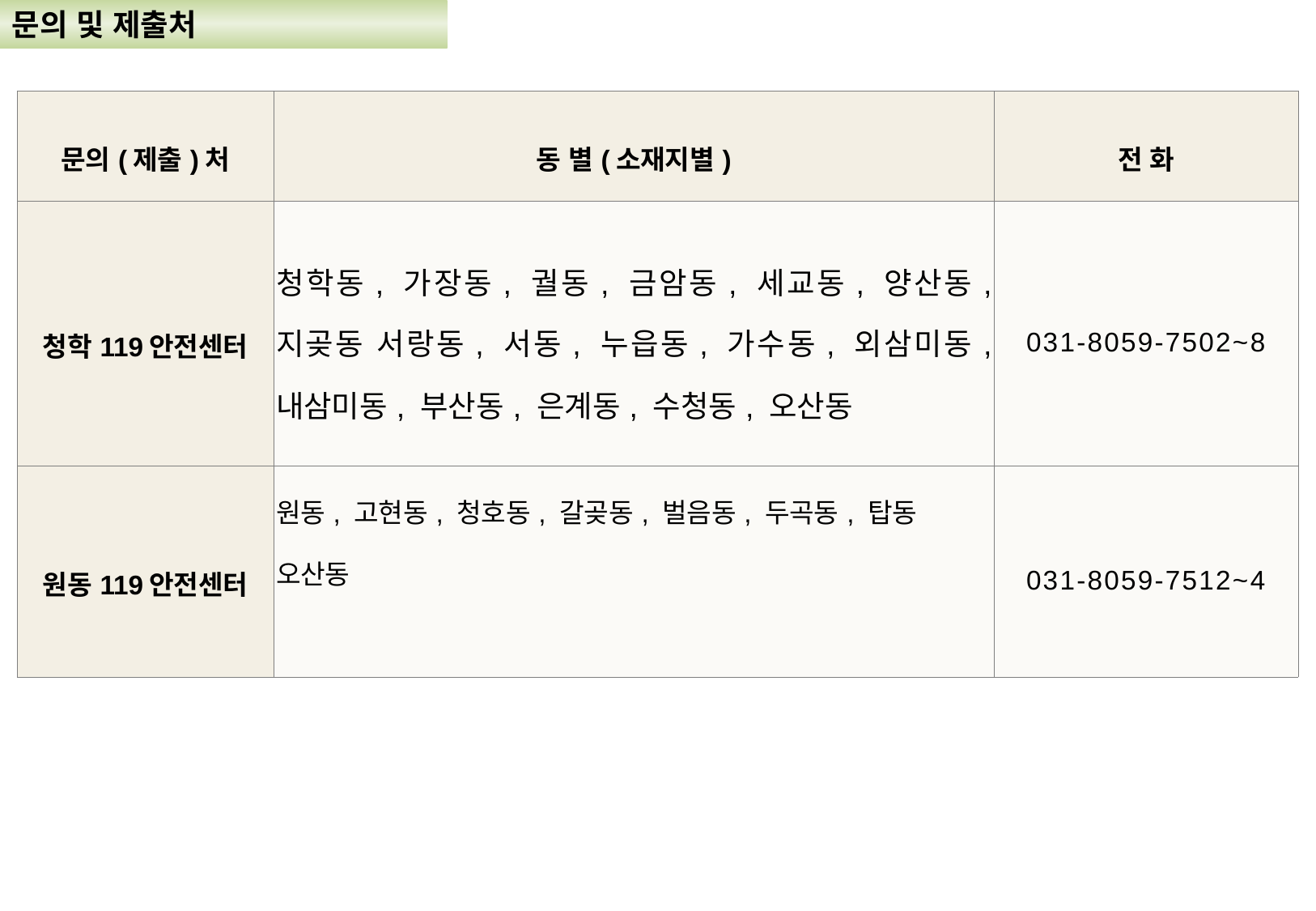

문의 및 제출처
| 문의(제출)처 | 동 별(소재지별) | 전 화 |
| --- | --- | --- |
| 청학119안전센터 | 청학동, 가장동, 궐동, 금암동, 세교동, 양산동, 지곶동 서랑동, 서동, 누읍동, 가수동, 외삼미동, 내삼미동, 부산동, 은계동, 수청동, 오산동 | 031-8059-7502~8 |
| 원동119안전센터 | 원동, 고현동, 청호동, 갈곶동, 벌음동, 두곡동, 탑동 오산동 | 031-8059-7512~4 |